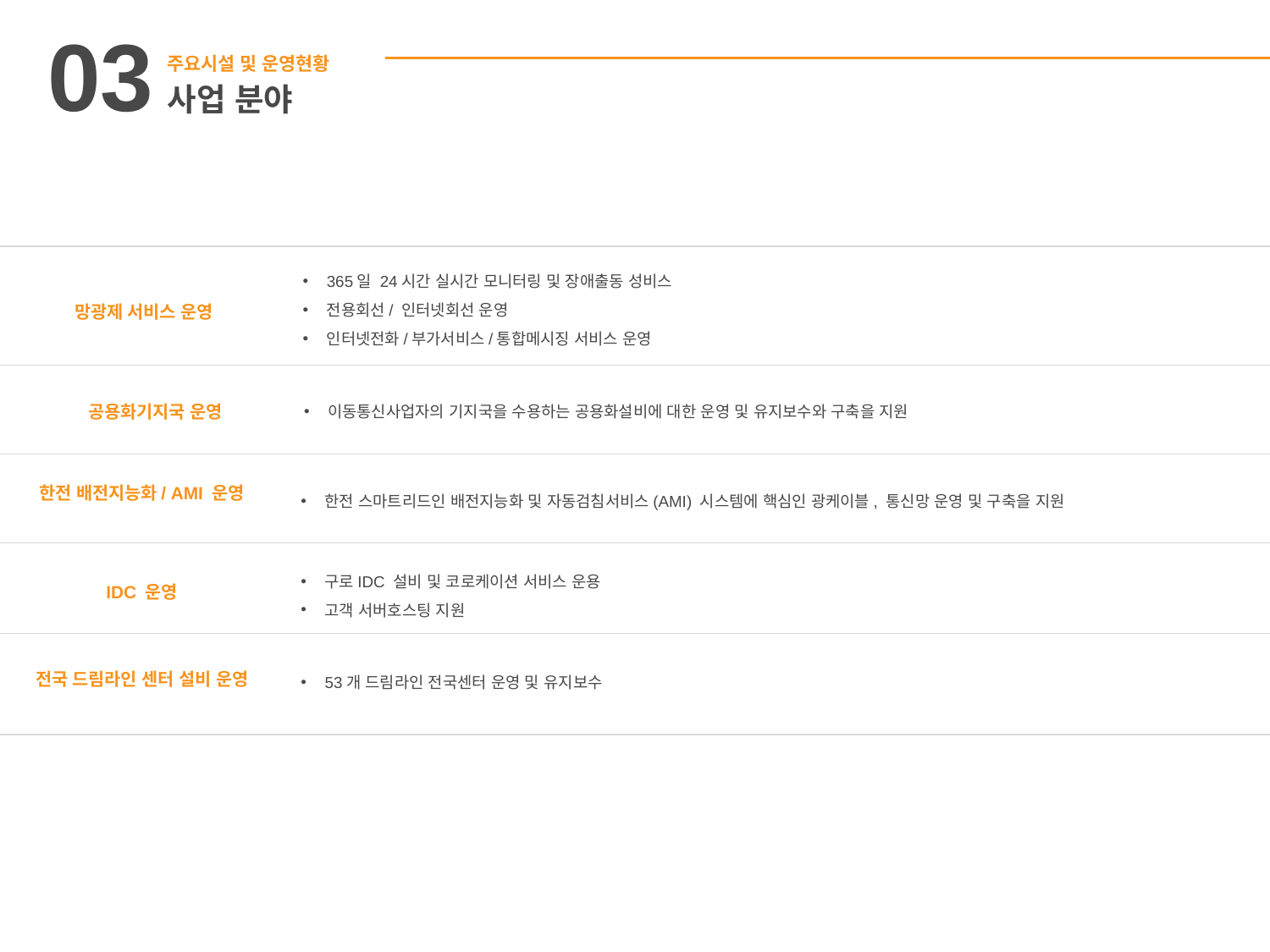

03
주요시설 및 운영현황
사업 분야
365일 24시간 실시간 모니터링 및 장애출동 성비스
전용회선/ 인터넷회선 운영
인터넷전화/부가서비스/통합메시징 서비스 운영
망광제 서비스 운영
이동통신사업자의 기지국을 수용하는 공용화설비에 대한 운영 및 유지보수와 구축을 지원
공용화기지국 운영
한전 배전지능화/ AMI 운영
한전 스마트리드인 배전지능화 및 자동검침서비스(AMI) 시스템에 핵심인 광케이블, 통신망 운영 및 구축을 지원
구로IDC 설비 및 코로케이션 서비스 운용
고객 서버호스팅 지원
IDC 운영
53개 드림라인 전국센터 운영 및 유지보수
전국 드림라인 센터 설비 운영